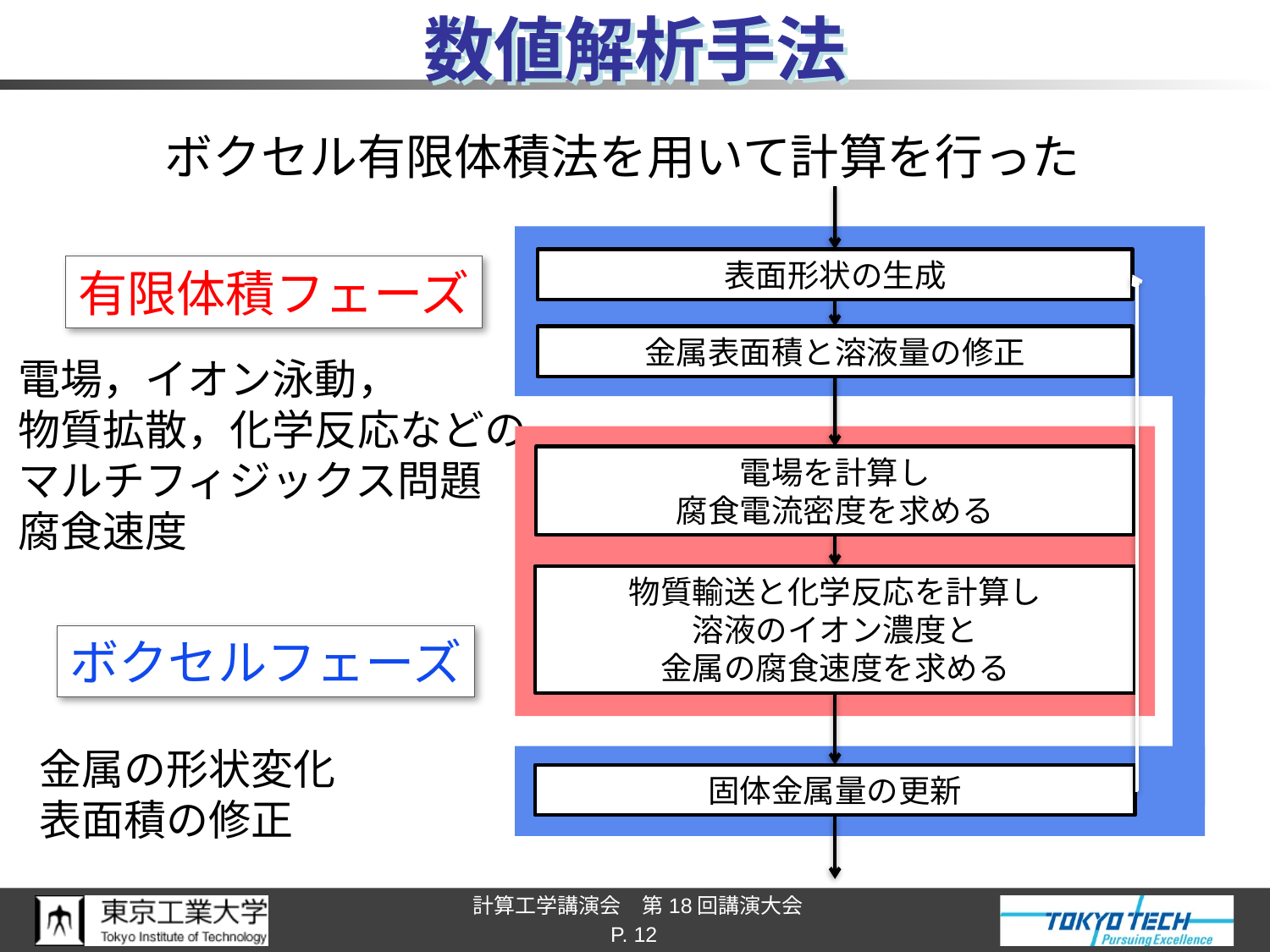

# 数値解析手法
ボクセル有限体積法を用いて計算を行った

表面形状の生成
金属表面積と溶液量の修正

電場を計算し
腐食電流密度を求める
物質輸送と化学反応を計算し
溶液のイオン濃度と
金属の腐食速度を求める
固体金属量の更新
有限体積フェーズ
電場，イオン泳動，
物質拡散，化学反応などの
マルチフィジックス問題
腐食速度
ボクセルフェーズ
金属の形状変化
表面積の修正
P. 12